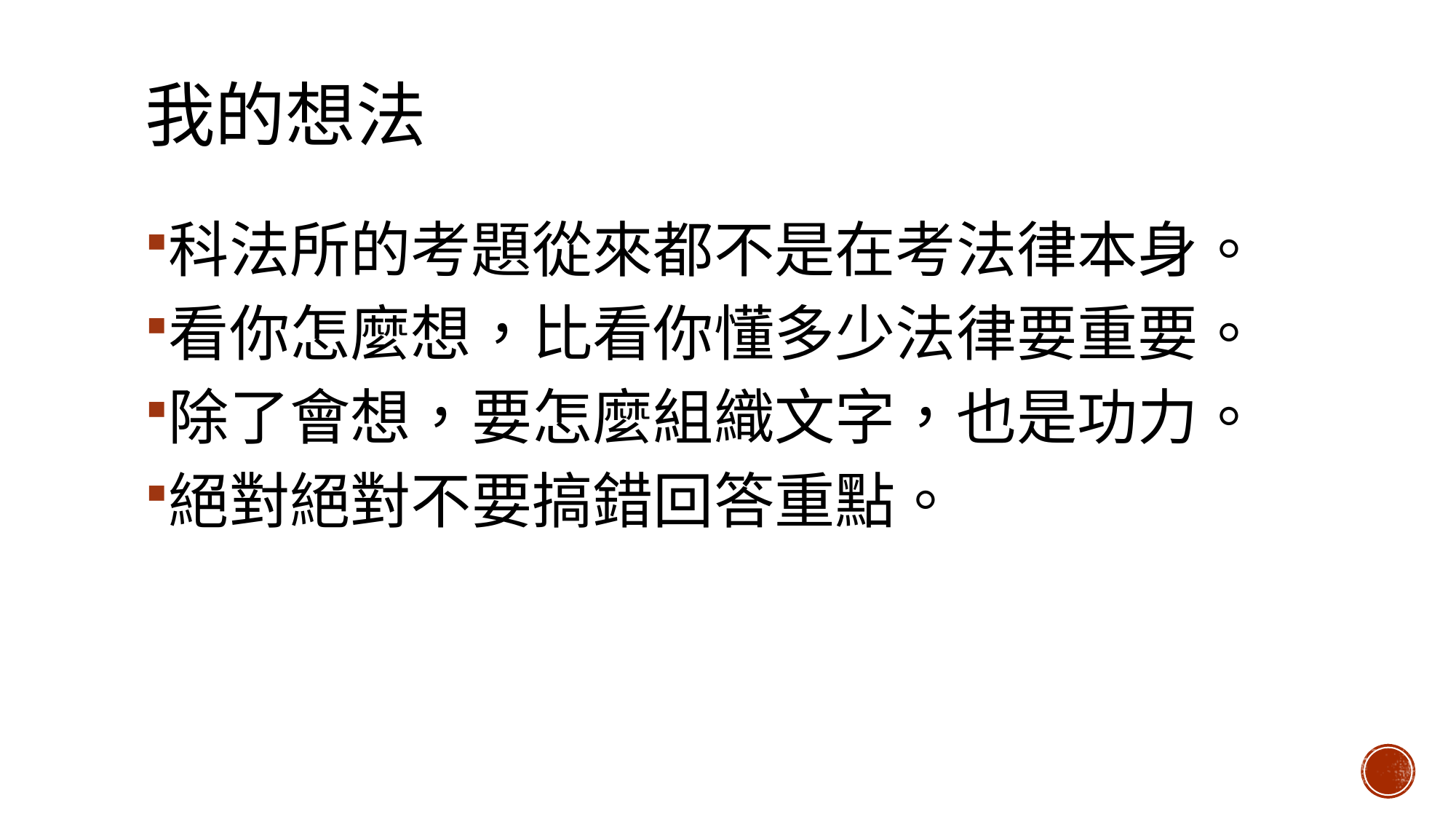

# 我的想法
科法所的考題從來都不是在考法律本身。
看你怎麼想，比看你懂多少法律要重要。
除了會想，要怎麼組織文字，也是功力。
絕對絕對不要搞錯回答重點。